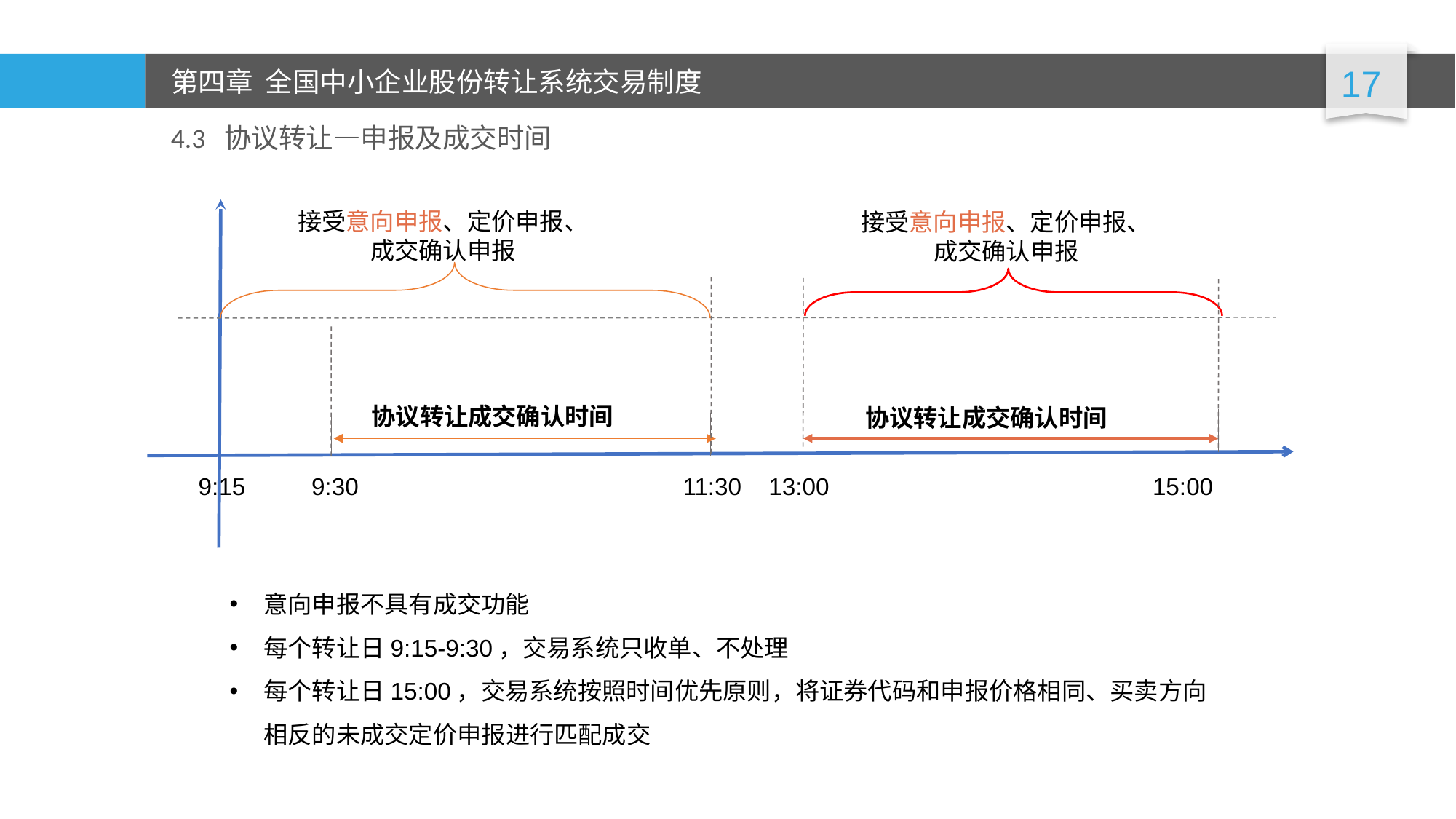

4.3  协议转让—申报及成交时间
接受限价申报但
不做处理
盘中协议转让
收盘集合竞价
盘中集合竞价
开盘集合竞价
协议转让成交确认时间
点击
成交
9:15
9:30
11:30
13:00
15:00
意向申报不具有成交功能
每个转让日9:15-9:30，交易系统只收单、不处理
每个转让日15:00，交易系统按照时间优先原则，将证券代码和申报价格相同、买卖方向相反的未成交定价申报进行匹配成交
接受意向申报、定价申报、成交确认申报
接受意向申报、定价申报、成交确认申报
协议转让成交确认时间